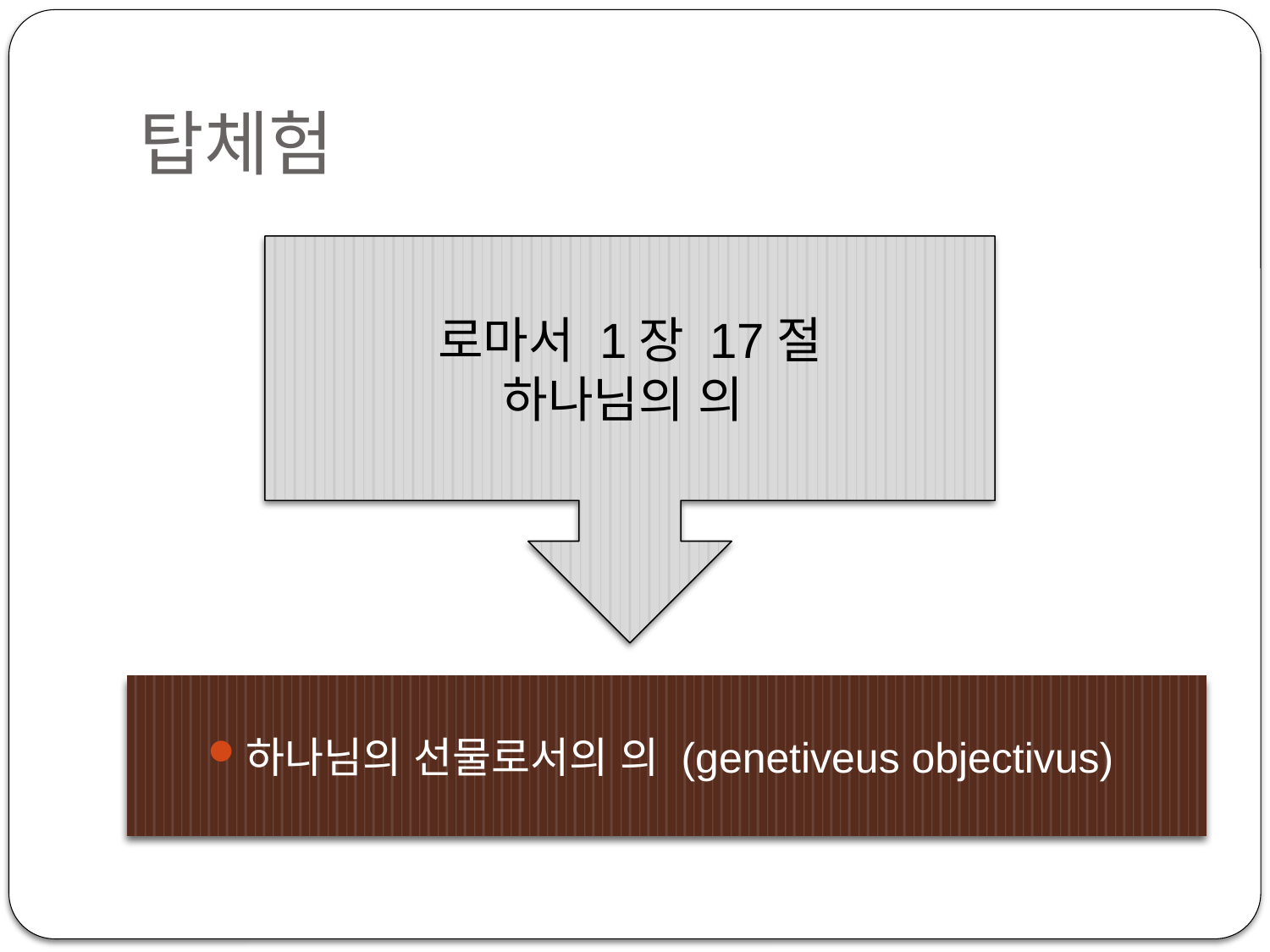

# 탑체험
로마서 1장 17절
하나님의 의
하나님의 선물로서의 의 (genetiveus objectivus)